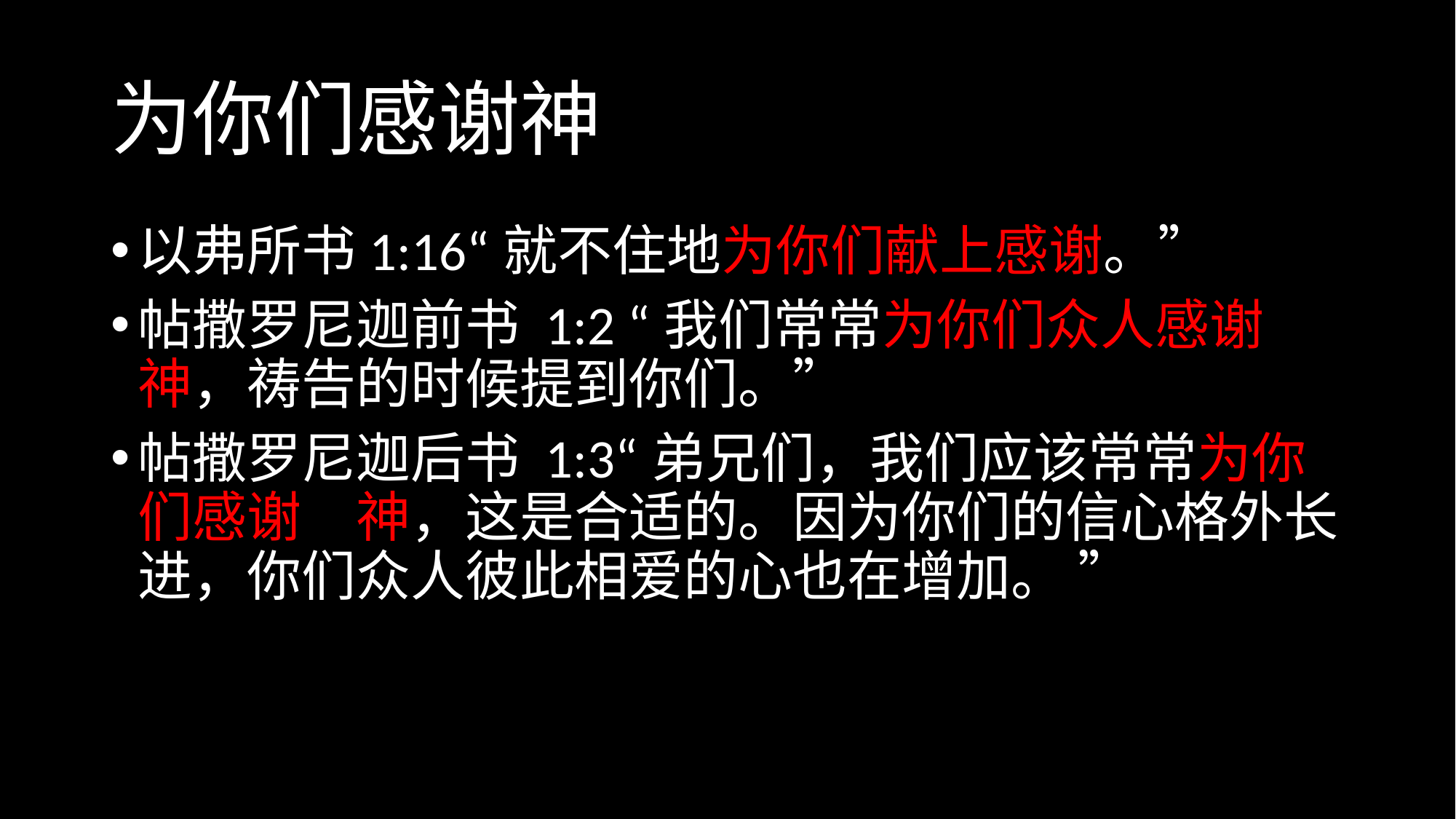

# 为你们感谢神
以弗所书1:16“就不住地为你们献上感谢。”
帖撒罗尼迦前书 1:2 “我们常常为你们众人感谢　神，祷告的时候提到你们。”
帖撒罗尼迦后书 1:3“弟兄们，我们应该常常为你们感谢　神，这是合适的。因为你们的信心格外长进，你们众人彼此相爱的心也在增加。 ”